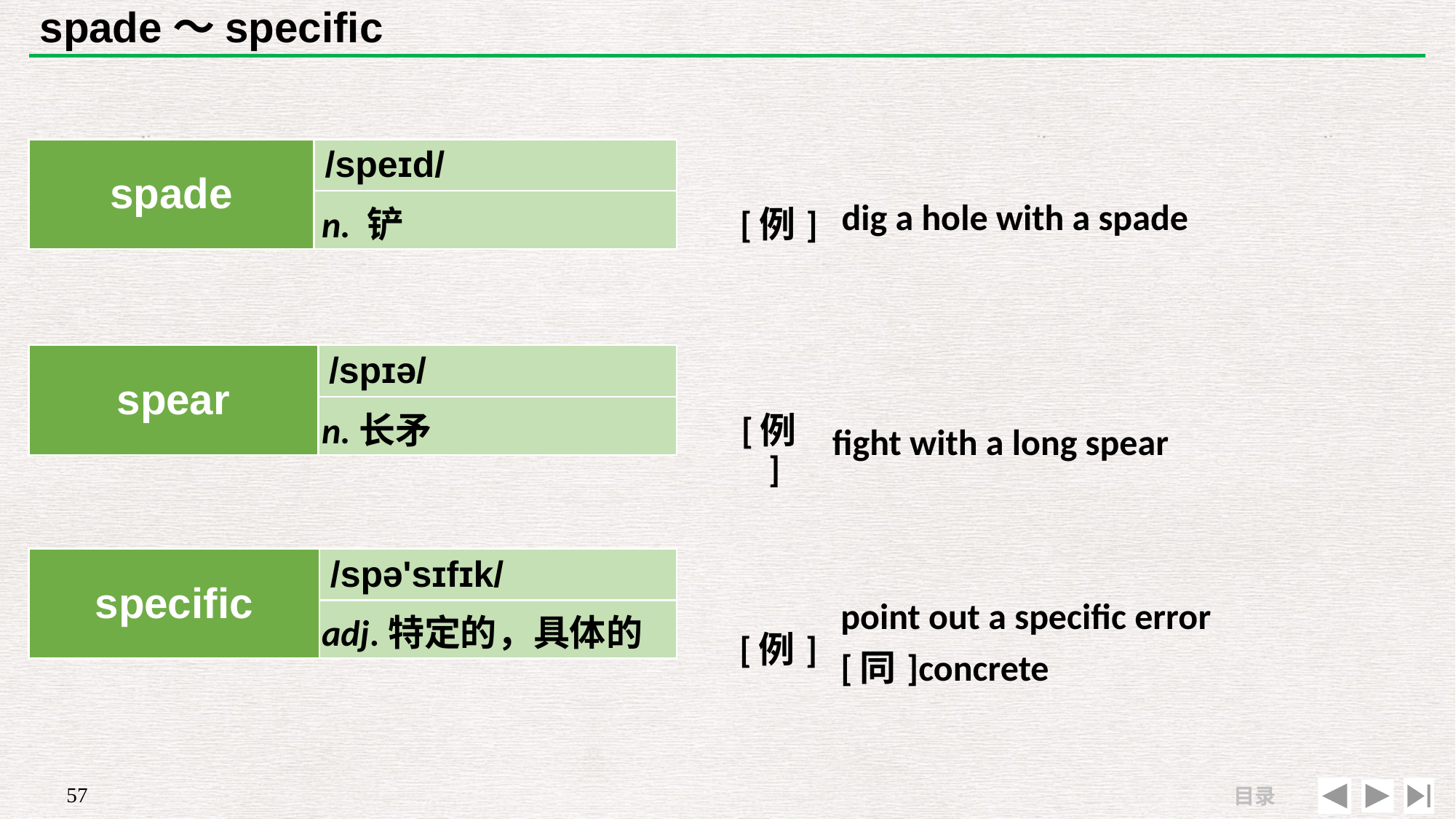

# spade～specific

| spade | /speɪd/ |
| --- | --- |
|  |  |
|  |  |
| --- | --- |
| [例] | dig a hole with a spade |
n. 铲
| spear | /spɪə/ |
| --- | --- |
|  |  |
|  |  |
| --- | --- |
| [例] | fight with a long spear |
n.长矛
| specific | /spə'sɪfɪk/ |
| --- | --- |
|  |  |
|  |  |
| --- | --- |
| [例] | point out a specific error [同]concrete |
adj.特定的，具体的